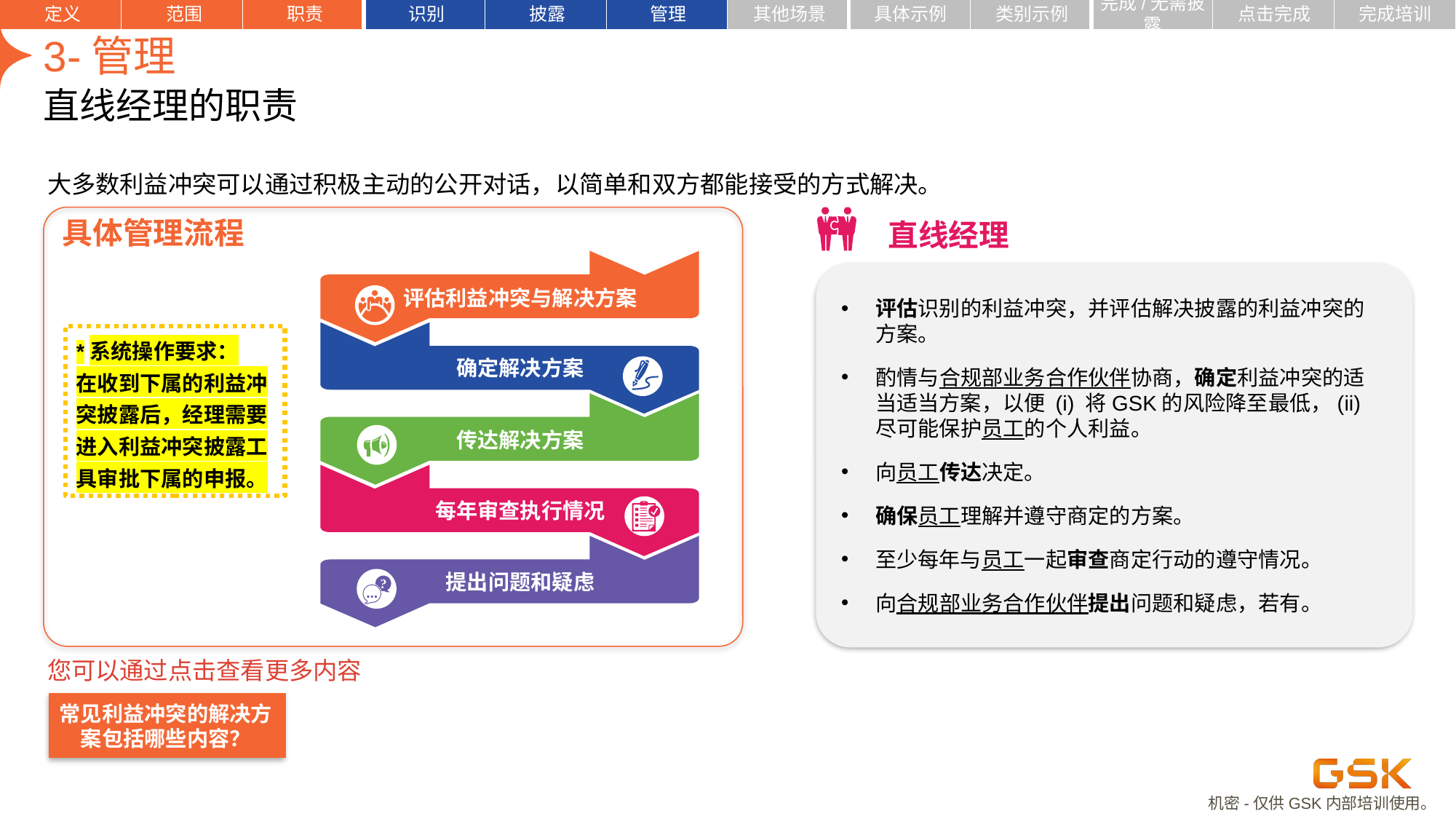

定义
范围
职责
识别
披露
管理
其他场景
具体示例
类别示例
点击完成
完成培训
完成/无需披露
|  |  |  |  |  |  |  |  |  |  |  |  |
| --- | --- | --- | --- | --- | --- | --- | --- | --- | --- | --- | --- |
# 3-管理
直线经理的职责
大多数利益冲突可以通过积极主动的公开对话，以简单和双方都能接受的方式解决。
| 具体管理流程 |
| --- |
| 直线经理 |
| --- |

评估利益冲突与解决方案

确定解决方案

传达解决方案

每年审查执行情况

提出问题和疑虑

评估识别的利益冲突，并评估解决披露的利益冲突的方案。
酌情与合规部业务合作伙伴协商，确定利益冲突的适当适当方案，以便 (i) 将GSK的风险降至最低，(ii) 尽可能保护员工的个人利益。
向员工传达决定。
确保员工理解并遵守商定的方案。
至少每年与员工一起审查商定行动的遵守情况。
向合规部业务合作伙伴提出问题和疑虑，若有。
*系统操作要求：
在收到下属的利益冲突披露后，经理需要进入利益冲突披露工具审批下属的申报。
您可以通过点击查看更多内容
常见利益冲突的解决方案包括哪些内容？